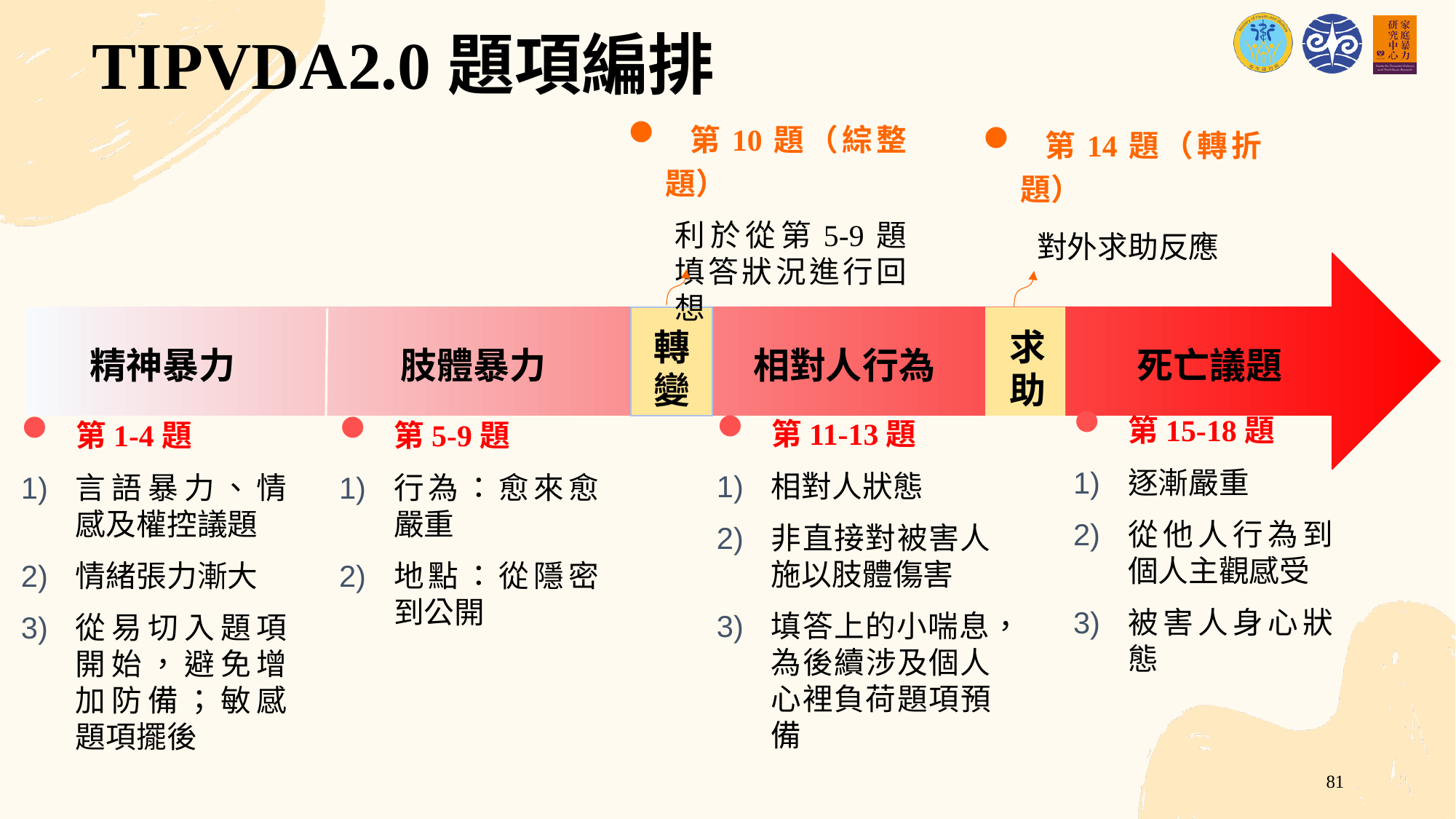

# TIPVDA2.0題項編排
 第10題（綜整題）
利於從第5-9題填答狀況進行回想
 第14題（轉折題）
       對外求助反應

轉變
求助
精神暴力
肢體暴力
相對人行為
死亡議題
 第15-18題
逐漸嚴重
從他人行為到個人主觀感受
被害人身心狀態
 第11-13題
相對人狀態
非直接對被害人施以肢體傷害
填答上的小喘息，為後續涉及個人心裡負荷題項預備
 第1-4題
言語暴力、情感及權控議題
情緒張力漸大
從易切入題項開始，避免增加防備；敏感題項擺後
 第5-9題
行為：愈來愈嚴重
地點：從隱密到公開
81